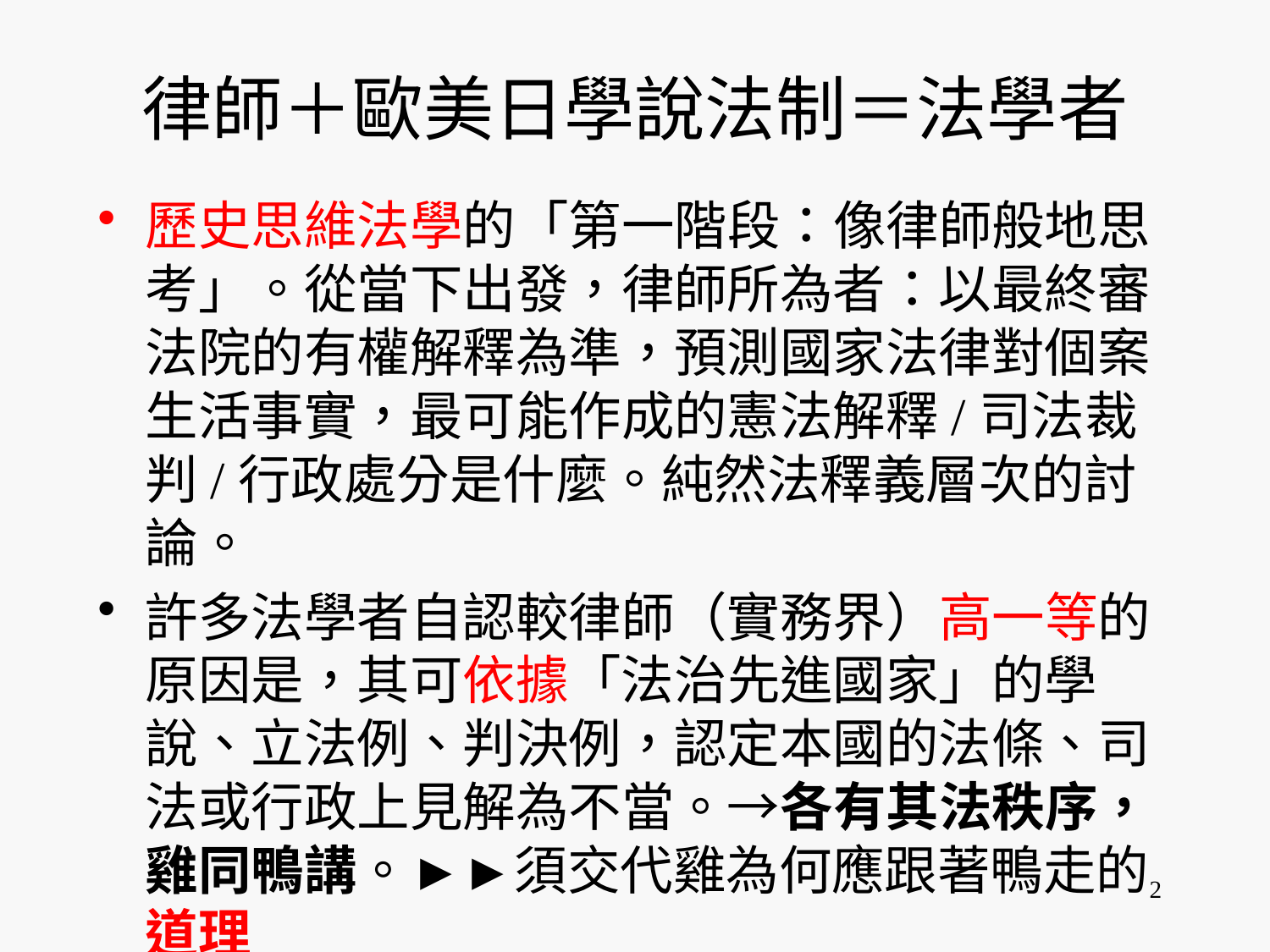

# 律師＋歐美日學說法制＝法學者
歷史思維法學的「第一階段：像律師般地思考」。從當下出發，律師所為者：以最終審法院的有權解釋為準，預測國家法律對個案生活事實，最可能作成的憲法解釋/司法裁判/行政處分是什麼。純然法釋義層次的討論。
許多法學者自認較律師（實務界）高一等的原因是，其可依據「法治先進國家」的學說、立法例、判決例，認定本國的法條、司法或行政上見解為不當。→各有其法秩序，雞同鴨講。►►須交代雞為何應跟著鴨走的道理

2